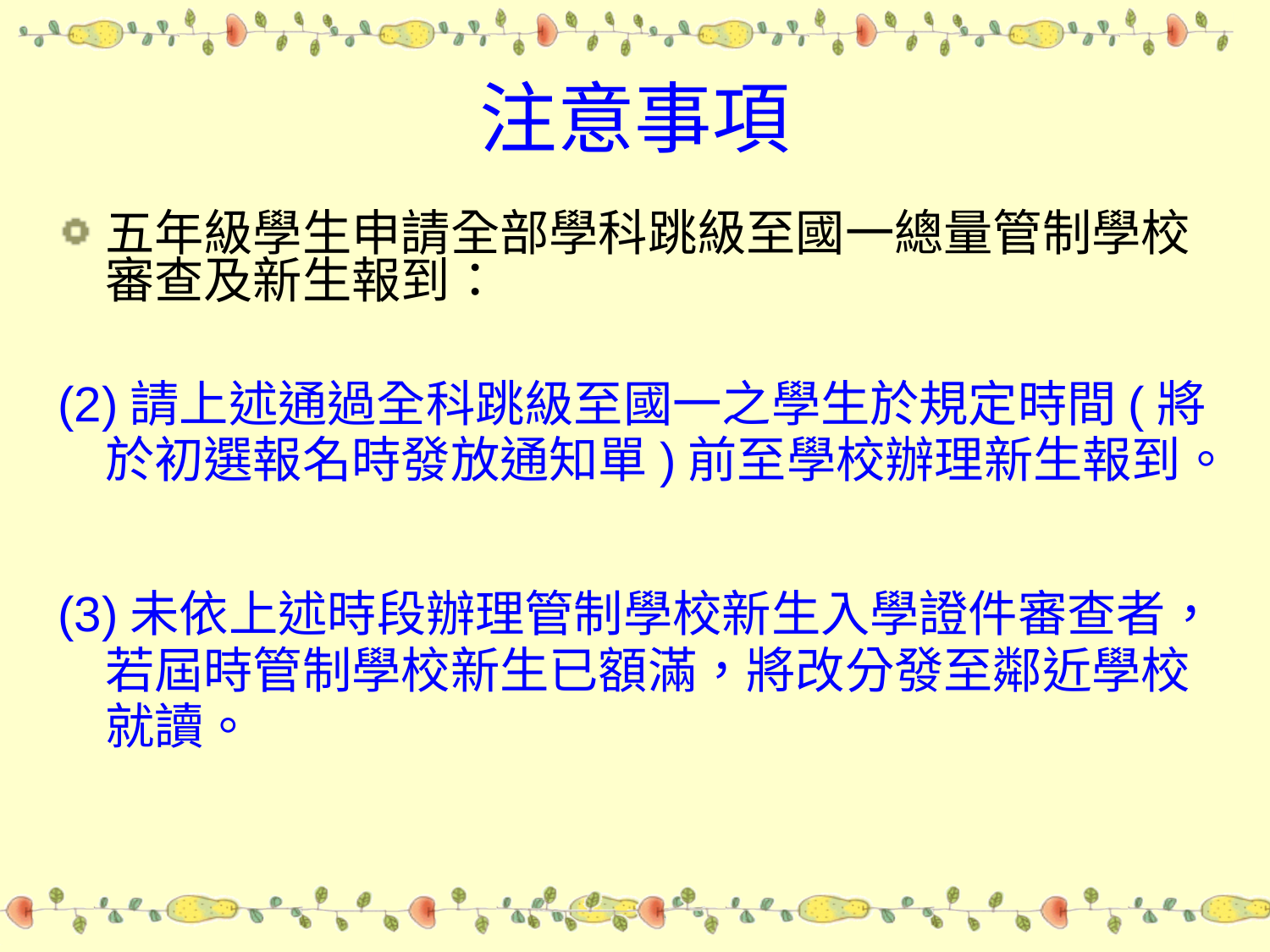

# 注意事項

五年級學生申請全部學科跳級至國一總量管制學校審查及新生報到：

(2)請上述通過全科跳級至國一之學生於規定時間(將於初選報名時發放通知單)前至學校辦理新生報到。

(3)未依上述時段辦理管制學校新生入學證件審查者，若屆時管制學校新生已額滿，將改分發至鄰近學校就讀。